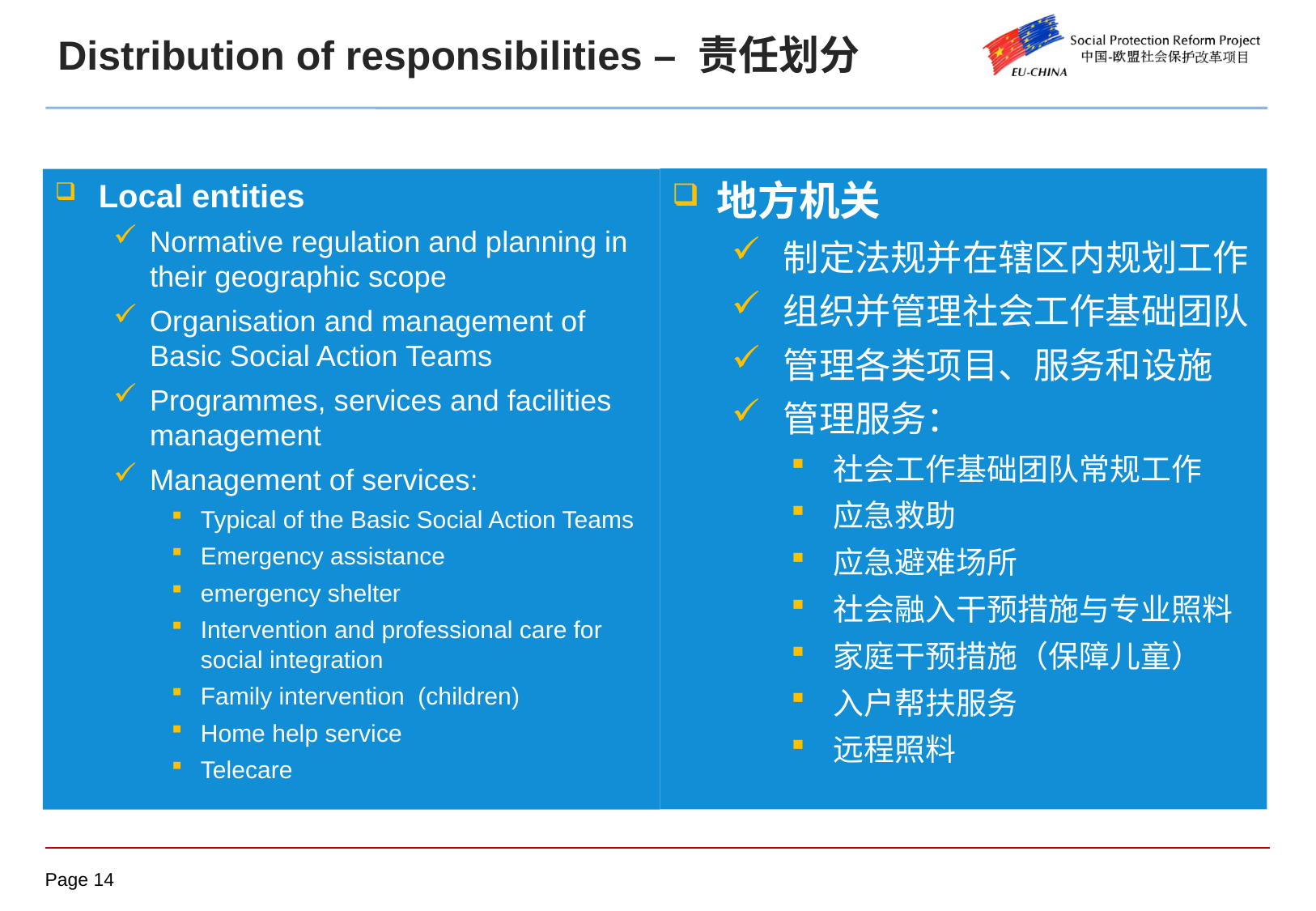

Distribution of responsibilities – 责任划分
地方机关
 制定法规并在辖区内规划工作
 组织并管理社会工作基础团队
 管理各类项目、服务和设施
 管理服务：
 社会工作基础团队常规工作
 应急救助
 应急避难场所
 社会融入干预措施与专业照料
 家庭干预措施（保障儿童）
 入户帮扶服务
 远程照料

Local entities
Normative regulation and planning in their geographic scope
Organisation and management of Basic Social Action Teams
Programmes, services and facilities management
Management of services:
Typical of the Basic Social Action Teams
Emergency assistance
emergency shelter
Intervention and professional care for social integration
Family intervention  (children)
Home help service
Telecare